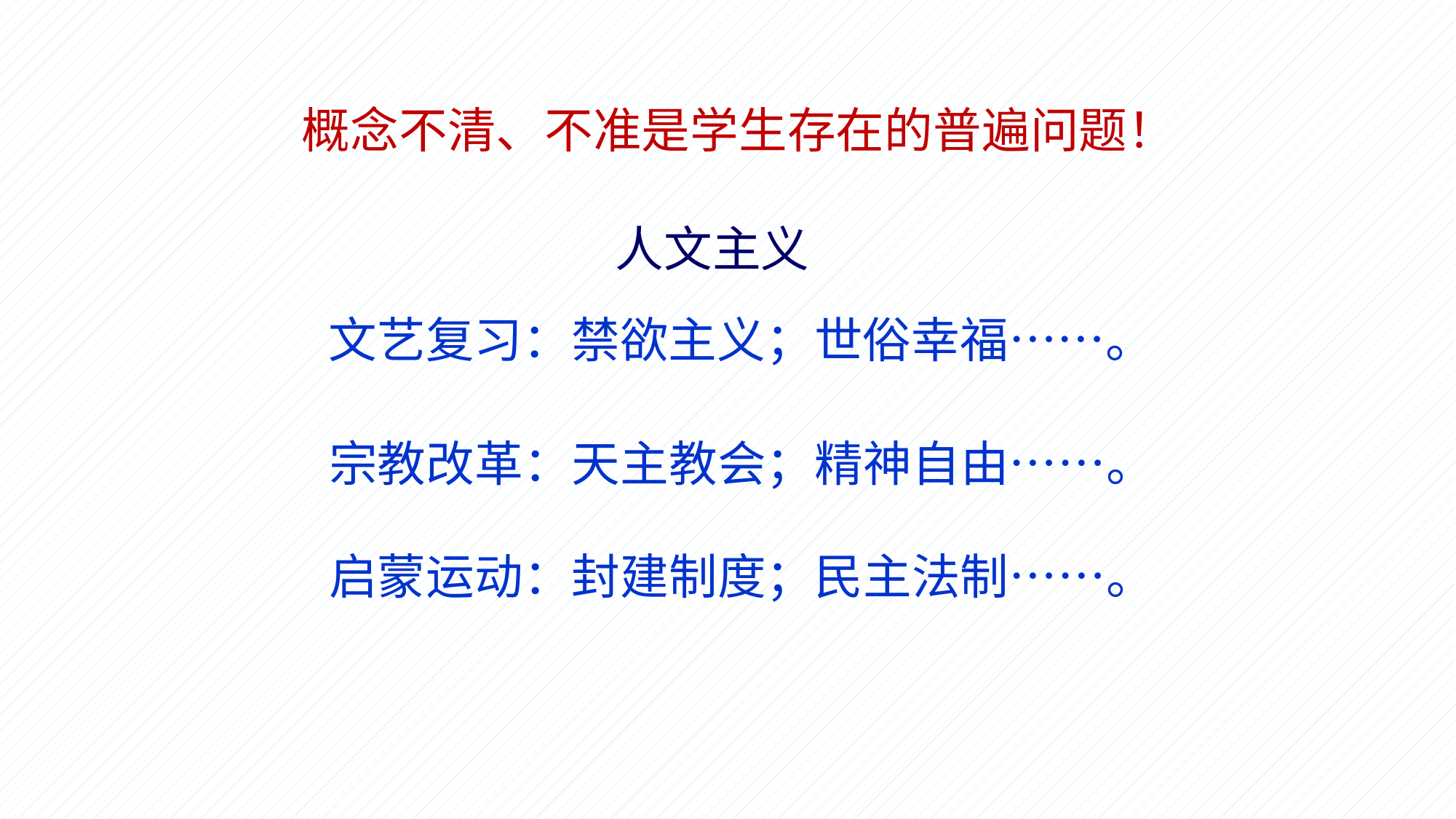

概念不清、不准是学生存在的普遍问题！
 人文主义
文艺复习：禁欲主义；世俗幸福……。
宗教改革：天主教会；精神自由……。
启蒙运动：封建制度；民主法制……。